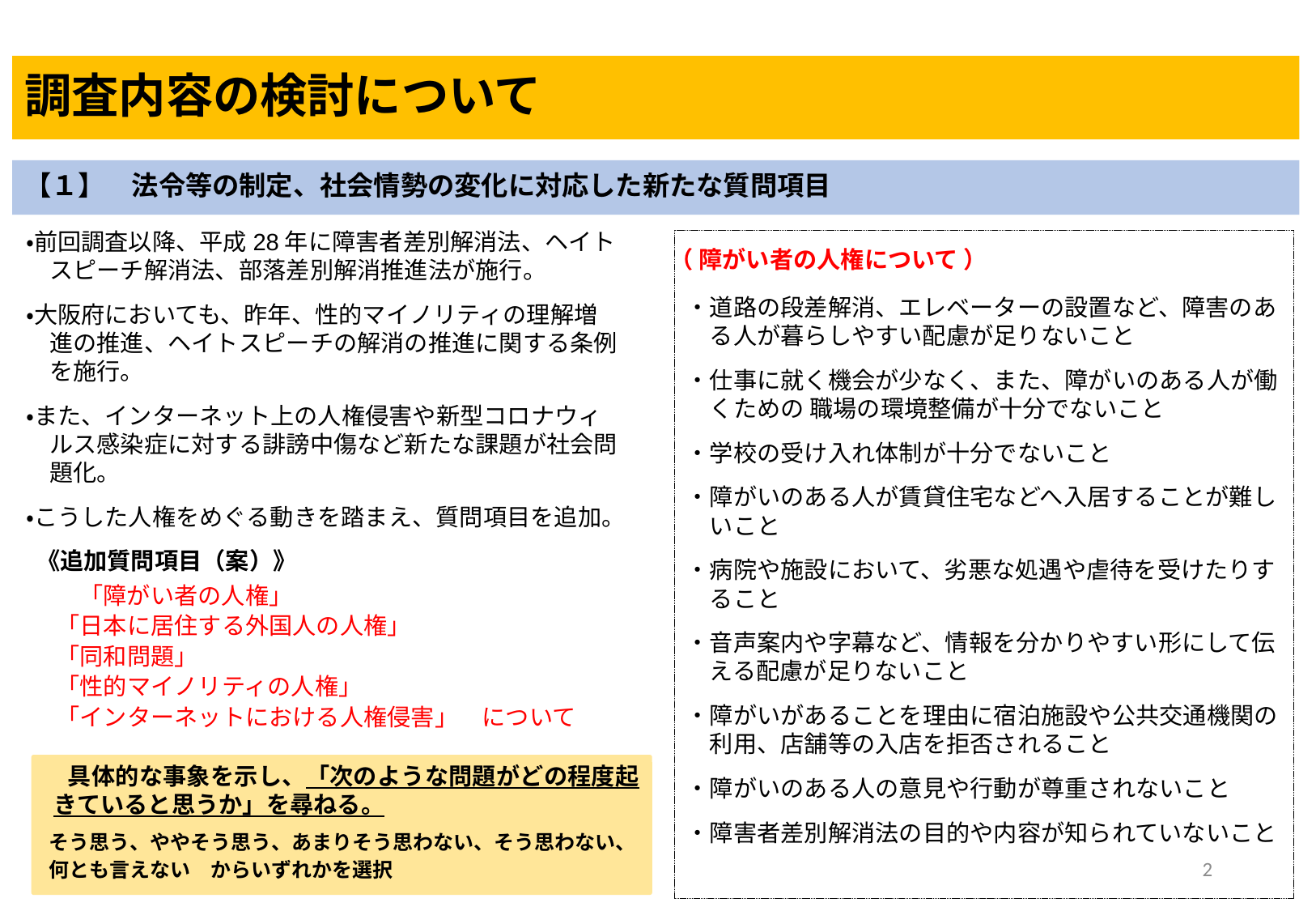

# 調査内容の検討について

【１】　法令等の制定、社会情勢の変化に対応した新たな質問項目
・前回調査以降、平成28年に障害者差別解消法、ヘイト
　スピーチ解消法、部落差別解消推進法が施行。

・大阪府においても、昨年、性的マイノリティの理解増
　進の推進、ヘイトスピーチの解消の推進に関する条例
　を施行。

・また、インターネット上の人権侵害や新型コロナウィ
　ルス感染症に対する誹謗中傷など新たな課題が社会問
　題化。

・こうした人権をめぐる動きを踏まえ、質問項目を追加。

・道路の段差解消、エレベーターの設置など、障害のあ
　る人が暮らしやすい配慮が足りないこと

・仕事に就く機会が少なく、また、障がいのある人が働
　くための 職場の環境整備が十分でないこと

・学校の受け入れ体制が十分でないこと

・障がいのある人が賃貸住宅などへ入居することが難し
　いこと

・病院や施設において、劣悪な処遇や虐待を受けたりす
　ること

・音声案内や字幕など、情報を分かりやすい形にして伝
　える配慮が足りないこと

・障がいがあることを理由に宿泊施設や公共交通機関の
　利用、店舗等の入店を拒否されること

・障がいのある人の意見や行動が尊重されないこと

・障害者差別解消法の目的や内容が知られていないこと

（ 障がい者の人権について ）
《追加質問項目（案）》
　　　「障がい者の人権」
　　「日本に居住する外国人の人権」
　　「同和問題」
　　「性的マイノリティの人権」
　　「インターネットにおける人権侵害」　について
　具体的な事象を示し、「次のような問題がどの程度起きていると思うか」を尋ねる。
　そう思う、ややそう思う、あまりそう思わない、そう思わない、
　何とも言えない　からいずれかを選択
2